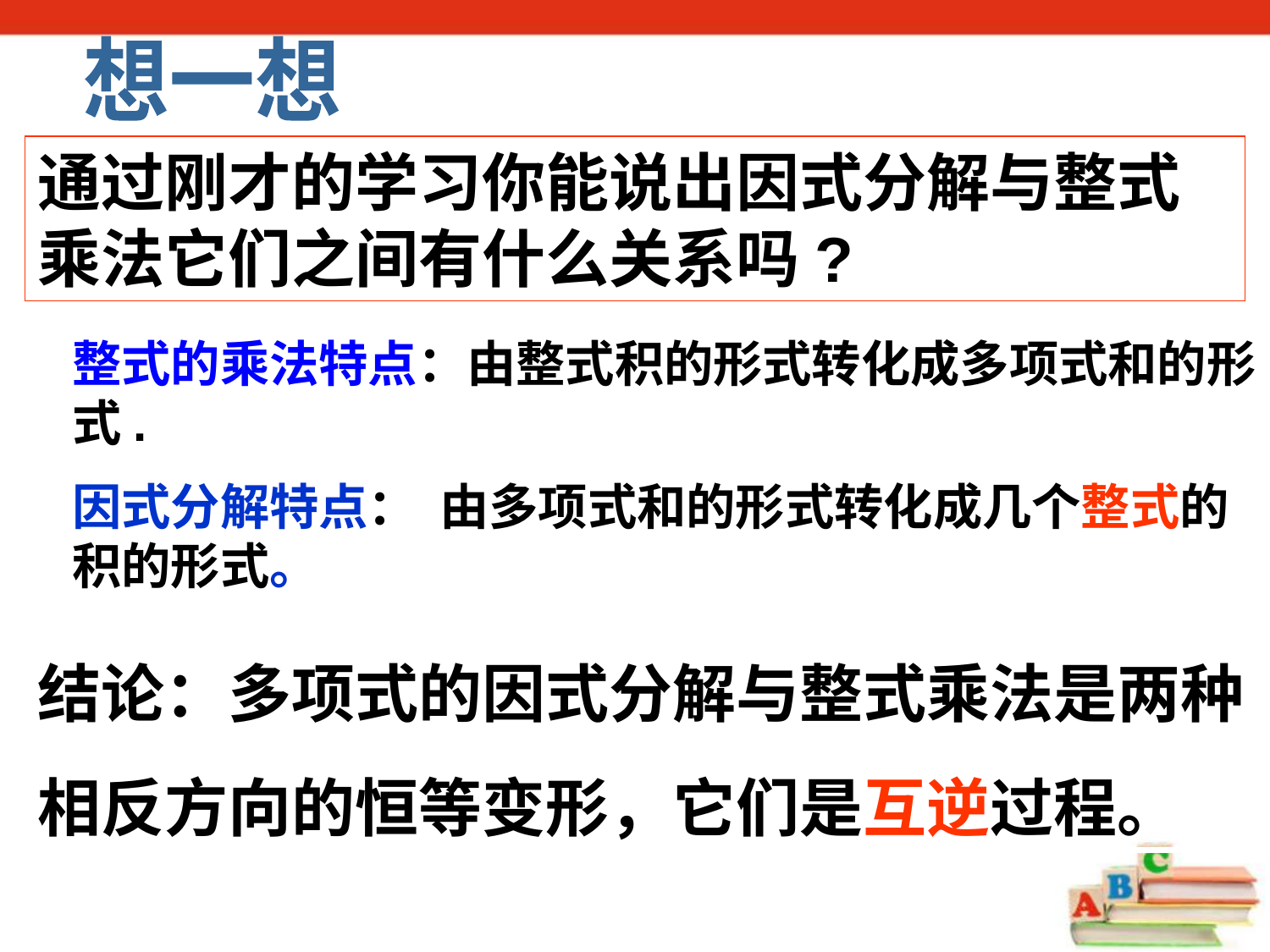

想一想
通过刚才的学习你能说出因式分解与整式乘法它们之间有什么关系吗?

整式的乘法特点：由整式积的形式转化成多项式和的形式.
因式分解特点：  由多项式和的形式转化成几个整式的积的形式。

结论：多项式的因式分解与整式乘法是两种相反方向的恒等变形，它们是互逆过程。